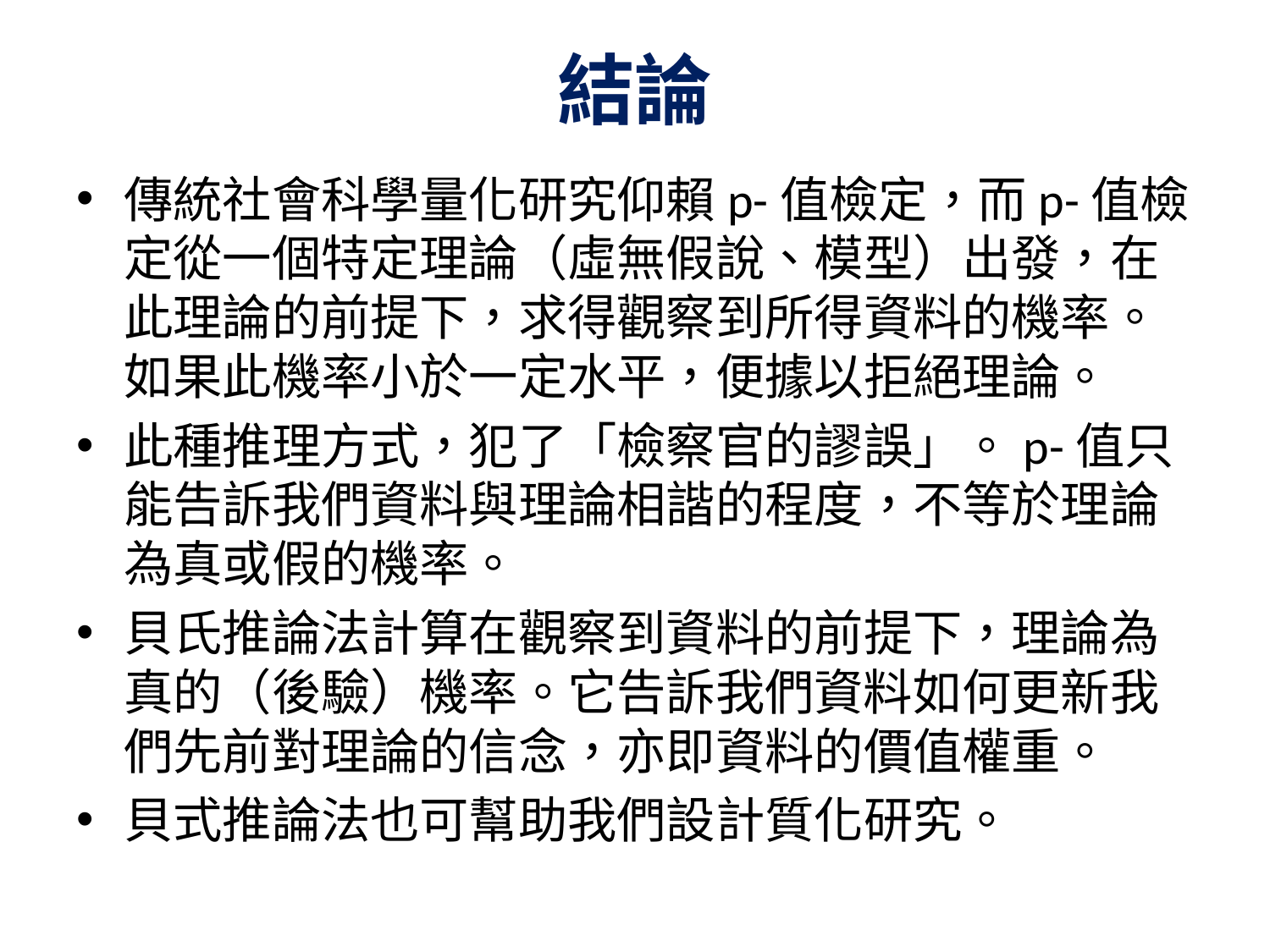

# 結論
傳統社會科學量化研究仰賴p-值檢定，而p-值檢定從一個特定理論（虛無假說、模型）出發，在此理論的前提下，求得觀察到所得資料的機率。如果此機率小於一定水平，便據以拒絕理論。
此種推理方式，犯了「檢察官的謬誤」。p-值只能告訴我們資料與理論相諧的程度，不等於理論為真或假的機率。
貝氏推論法計算在觀察到資料的前提下，理論為真的（後驗）機率。它告訴我們資料如何更新我們先前對理論的信念，亦即資料的價值權重。
貝式推論法也可幫助我們設計質化研究。